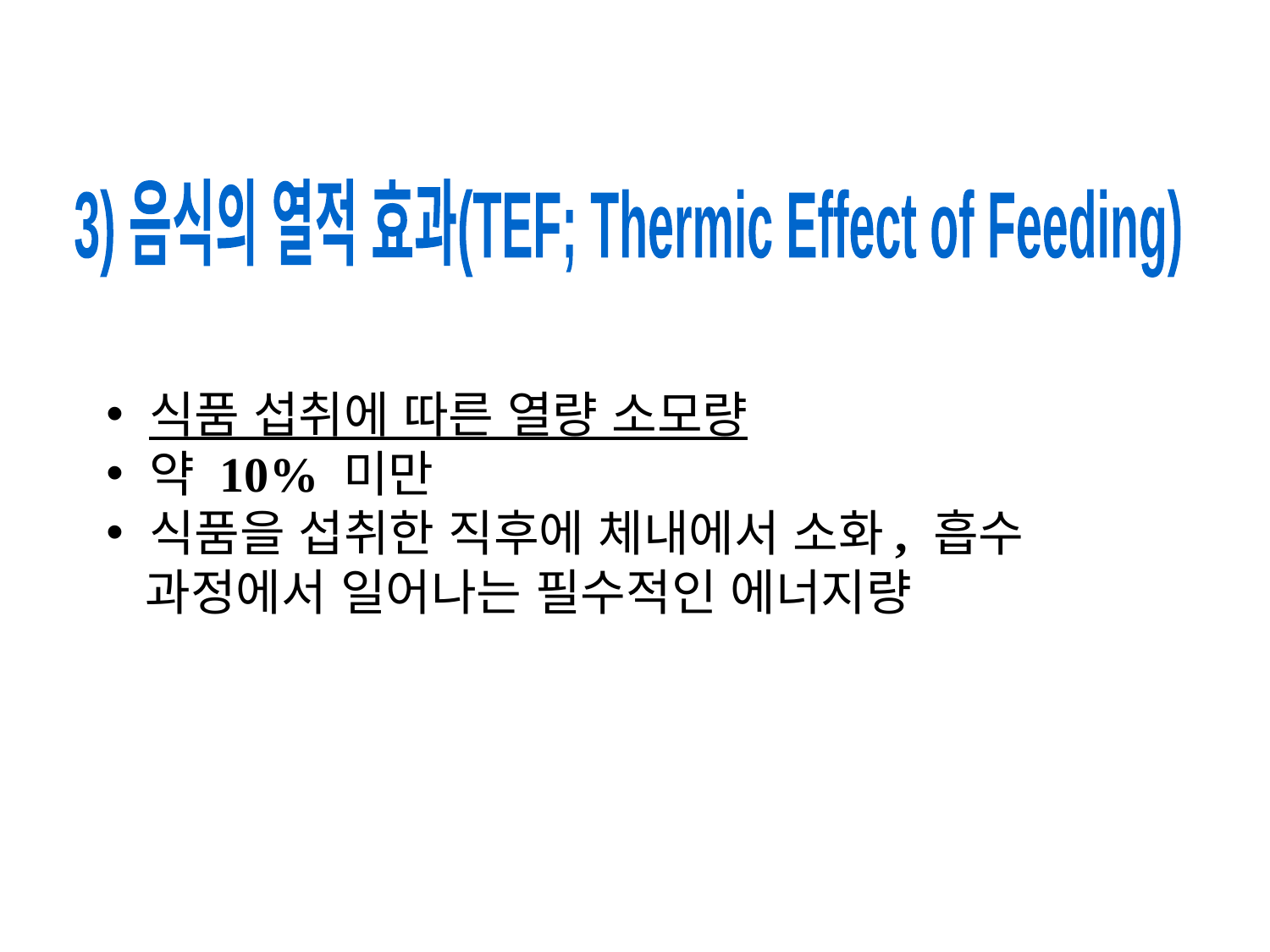

3) 음식의 열적 효과(TEF; Thermic Effect of Feeding)
 식품 섭취에 따른 열량 소모량
 약 10% 미만
 식품을 섭취한 직후에 체내에서 소화, 흡수
  과정에서 일어나는 필수적인 에너지량